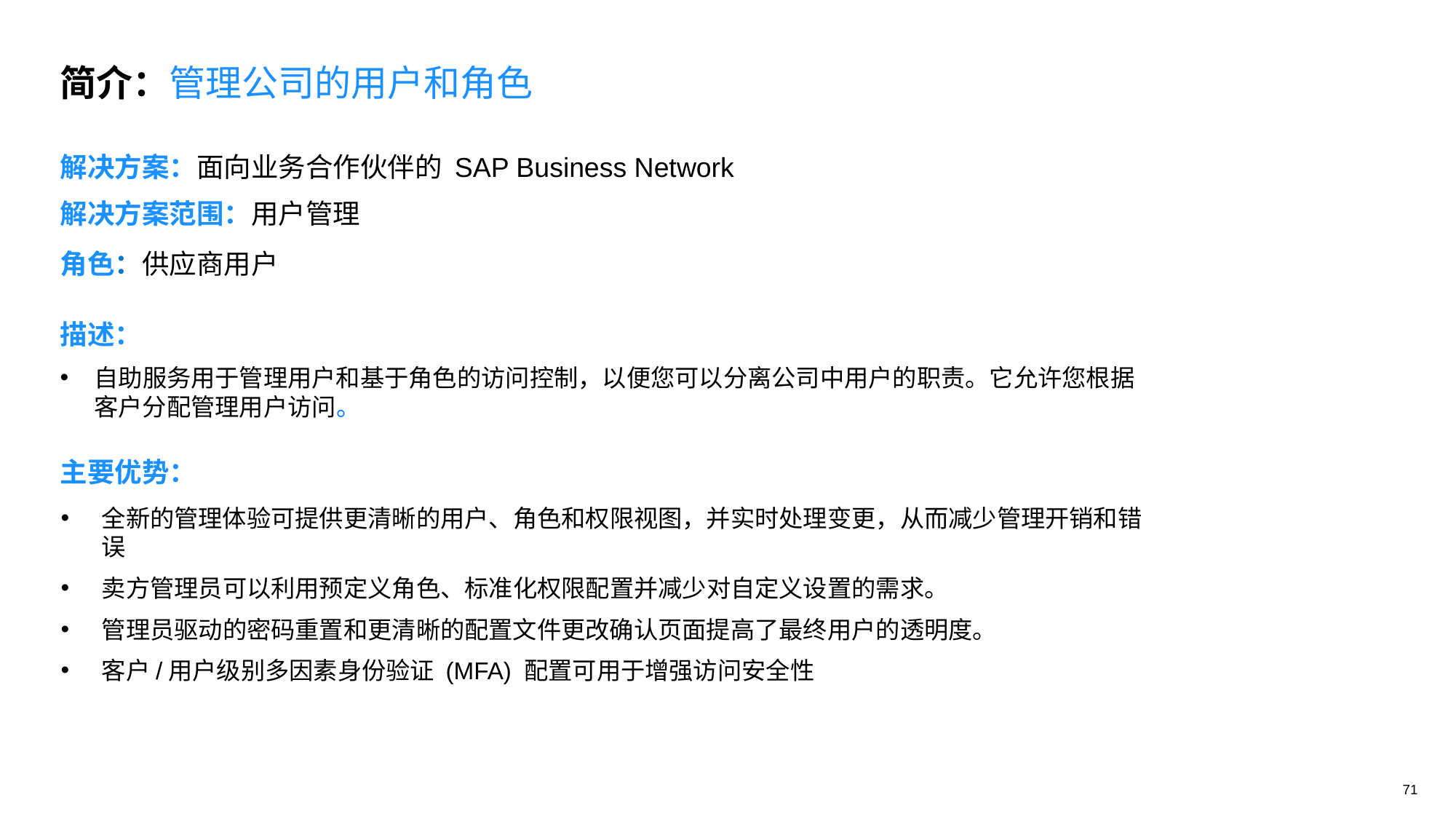

简介：管理公司的用户和角色
解决方案：面向业务合作伙伴的 SAP Business Network
# 解决方案范围：用户管理
角色：供应商用户
描述：
自助服务用于管理用户和基于角色的访问控制，以便您可以分离公司中用户的职责。它允许您根据客户分配管理用户访问。
主要优势：
全新的管理体验可提供更清晰的用户、角色和权限视图，并实时处理变更，从而减少管理开销和错误
卖方管理员可以利用预定义角色、标准化权限配置并减少对自定义设置的需求。
管理员驱动的密码重置和更清晰的配置文件更改确认页面提高了最终用户的透明度。
客户/用户级别多因素身份验证 (MFA) 配置可用于增强访问安全性